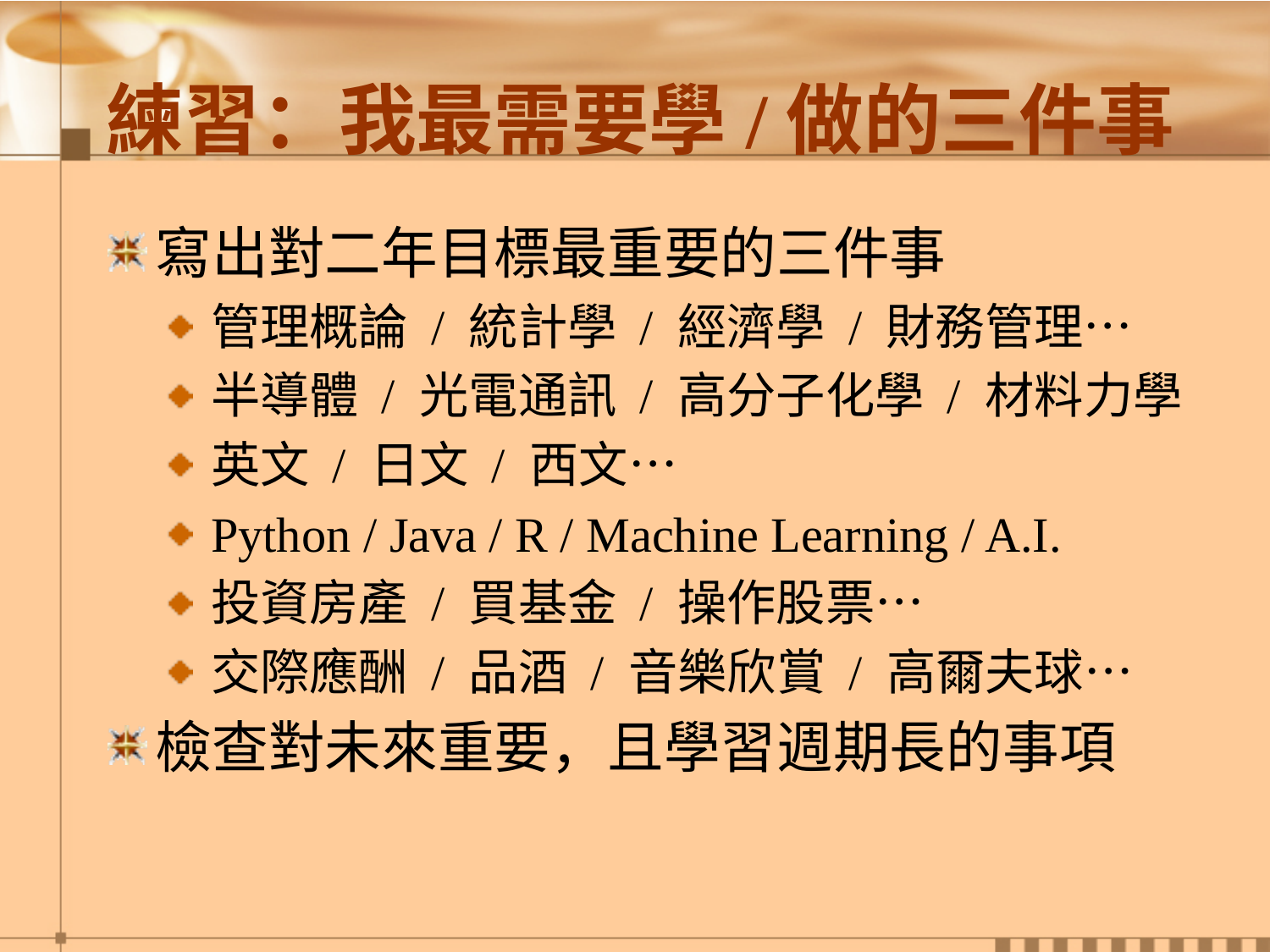

# 練習：我最需要學/做的三件事
寫出對二年目標最重要的三件事
管理概論 / 統計學 / 經濟學 / 財務管理…
半導體 / 光電通訊 / 高分子化學 / 材料力學
英文 / 日文 / 西文…
Python / Java / R / Machine Learning / A.I.
投資房產 / 買基金 / 操作股票…
交際應酬 / 品酒 / 音樂欣賞 / 高爾夫球…
檢查對未來重要，且學習週期長的事項